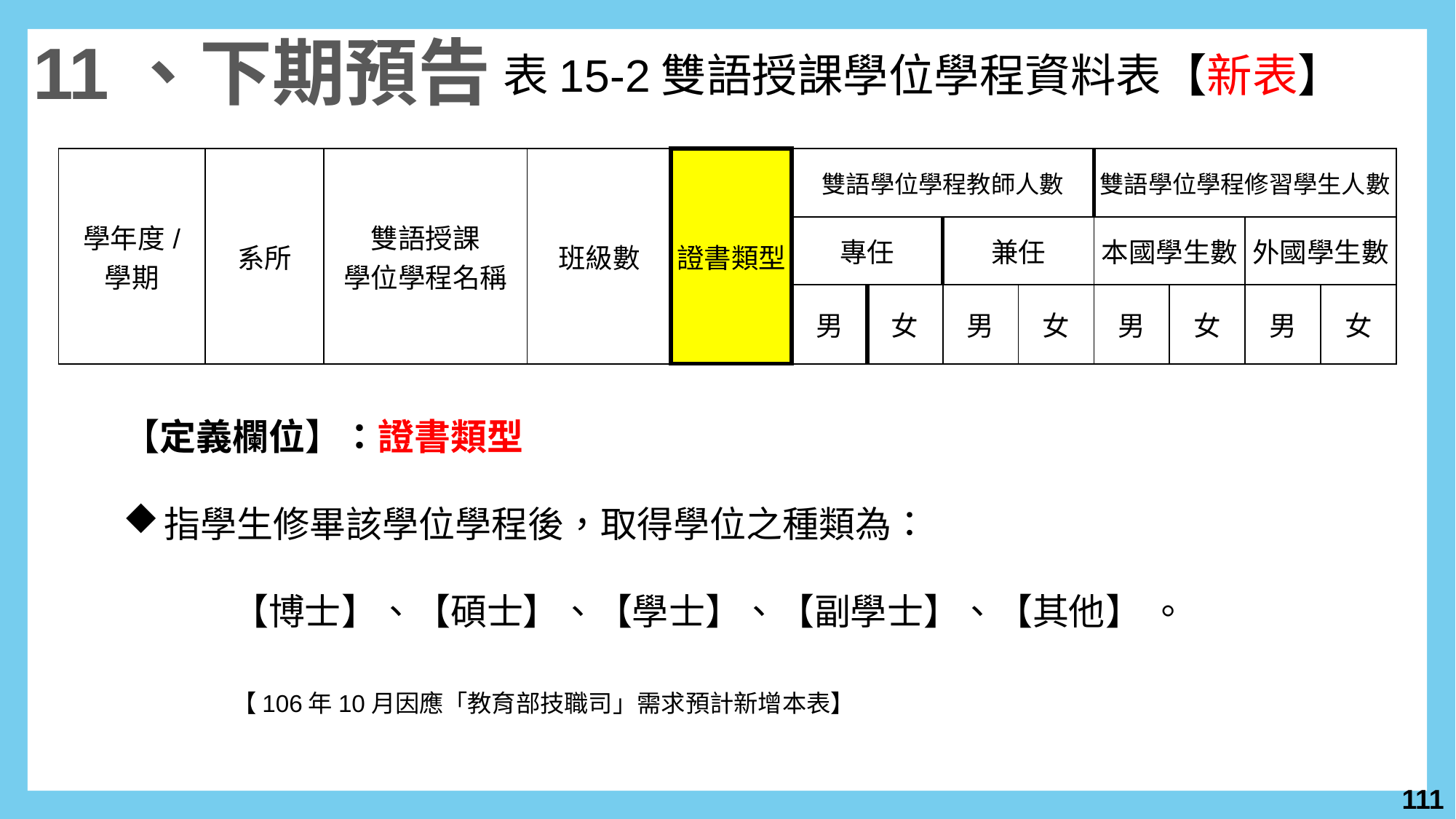

11、下期預告
表15-2雙語授課學位學程資料表【新表】

| 學年度/ 學期 | 系所 | 雙語授課 學位學程名稱 | 班級數 | 證書類型 | 雙語學位學程教師人數 |  |  |  | 雙語學位學程修習學生人數 |  |  |  |
| --- | --- | --- | --- | --- | --- | --- | --- | --- | --- | --- | --- | --- |
|  |  |  |  |  | 專任 |  | 兼任 |  | 本國學生數 |  | 外國學生數 |  |
|  |  |  |  |  | 男 | 女 | 男 | 女 | 男 | 女 | 男 | 女 |
【定義欄位】：證書類型
指學生修畢該學位學程後，取得學位之種類為：
	【博士】、【碩士】、【學士】、【副學士】、【其他】 。
	【106年10月因應「教育部技職司」需求預計新增本表】
111